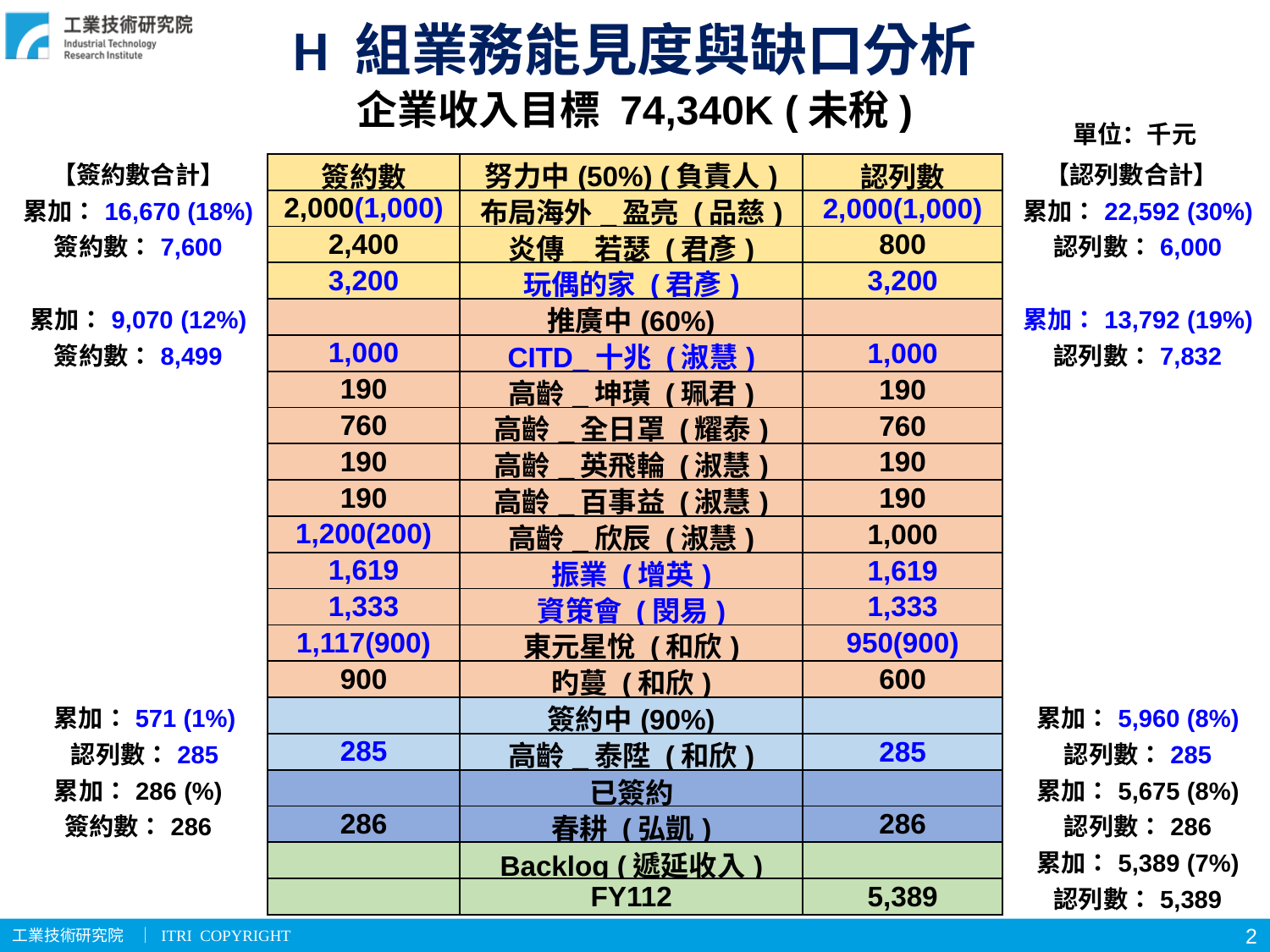

H 組業務能見度與缺口分析
企業收入目標 74,340K (未稅)
單位：千元
| 【簽約數合計】 | 簽約數 | 努力中(50%) (負責人) | 認列數 | 【認列數合計】 |
| --- | --- | --- | --- | --- |
| 累加：16,670 (18%) | 2,000(1,000) | 布局海外\_盈亮 (品慈) | 2,000(1,000) | 累加：22,592 (30%) |
| 簽約數：7,600 | 2,400 | 炎傳\_若瑟 (君彥) | 800 | 認列數：6,000 |
|  | 3,200 | 玩偶的家 (君彥) | 3,200 |  |
| 累加：9,070 (12%) |  | 推廣中(60%) |  | 累加：13,792 (19%) |
| 簽約數：8,499 | 1,000 | CITD\_十兆 (淑慧) | 1,000 | 認列數：7,832 |
|  | 190 | 高齡\_坤璜 (珮君) | 190 |  |
|  | 760 | 高齡\_全日罩 (耀泰) | 760 |  |
|  | 190 | 高齡\_英飛輪 (淑慧) | 190 |  |
|  | 190 | 高齡\_百事益 (淑慧) | 190 |  |
|  | 1,200(200) | 高齡\_欣辰 (淑慧) | 1,000 |  |
|  | 1,619 | 振業 (增英) | 1,619 |  |
|  | 1,333 | 資策會 (閔易) | 1,333 |  |
|  | 1,117(900) | 東元星悅 (和欣) | 950(900) |  |
|  | 900 | 旳蔓 (和欣) | 600 |  |
| 累加：571 (1%) |  | 簽約中(90%) |  | 累加：5,960 (8%) |
| 認列數：285 | 285 | 高齡\_泰陞 (和欣) | 285 | 認列數：285 |
| 累加：286 (%) |  | 已簽約 |  | 累加：5,675 (8%) |
| 簽約數：286 | 286 | 春耕 (弘凱) | 286 | 認列數：286 |
|  |  | Backlog (遞延收入) |  | 累加：5,389 (7%) |
|  |  | FY112 | 5,389 | 認列數：5,389 |